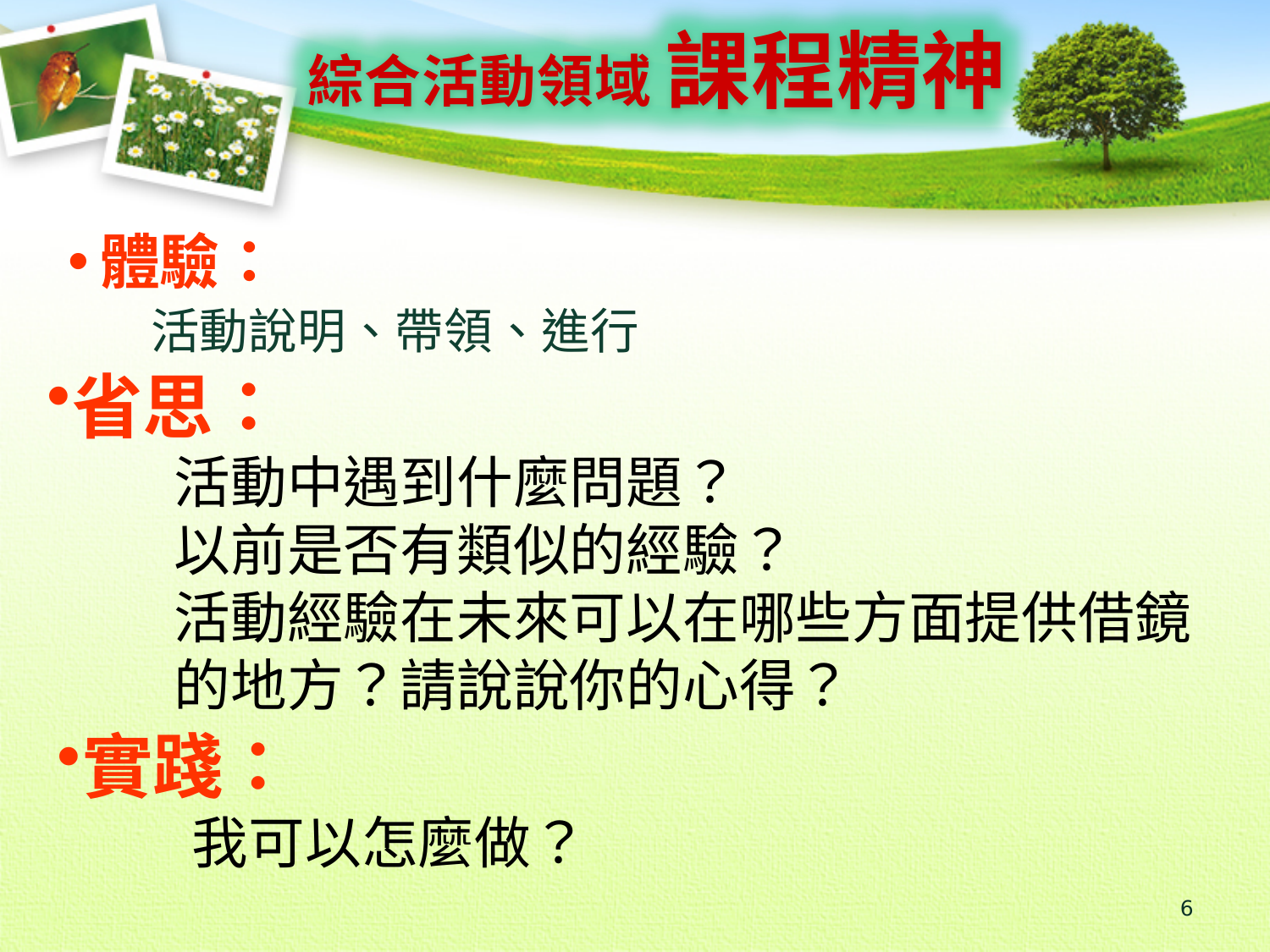

綜合活動領域 課程精神
體驗：
   活動說明、帶領、進行

省思：
活動中遇到什麼問題？
以前是否有類似的經驗？
活動經驗在未來可以在哪些方面提供借鏡
的地方？請說說你的心得？
實踐：
        我可以怎麼做？
6